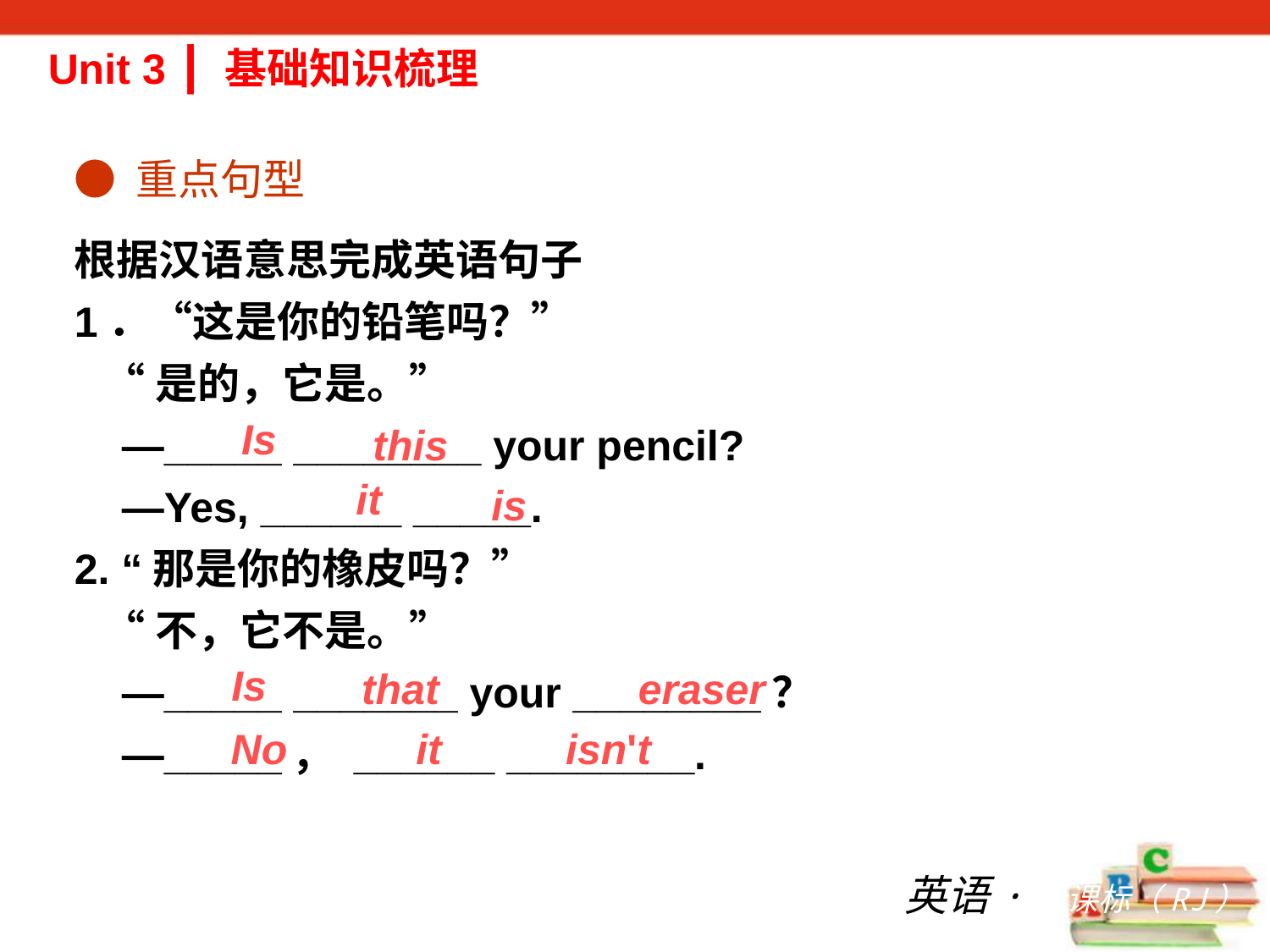

Unit 3 ┃ 基础知识梳理
● 重点句型
根据汉语意思完成英语句子
1．“这是你的铅笔吗？”
   “是的，它是。”
    —_____ ________ your pencil?
    —Yes, ______ _____.
2. “那是你的橡皮吗？”
   “不，它不是。”
    —_____ _______ your ________？
    —_____， ______ ________.
Is
this
it
is
Is
that
eraser
No
it
isn't
英语·新课标（RJ）